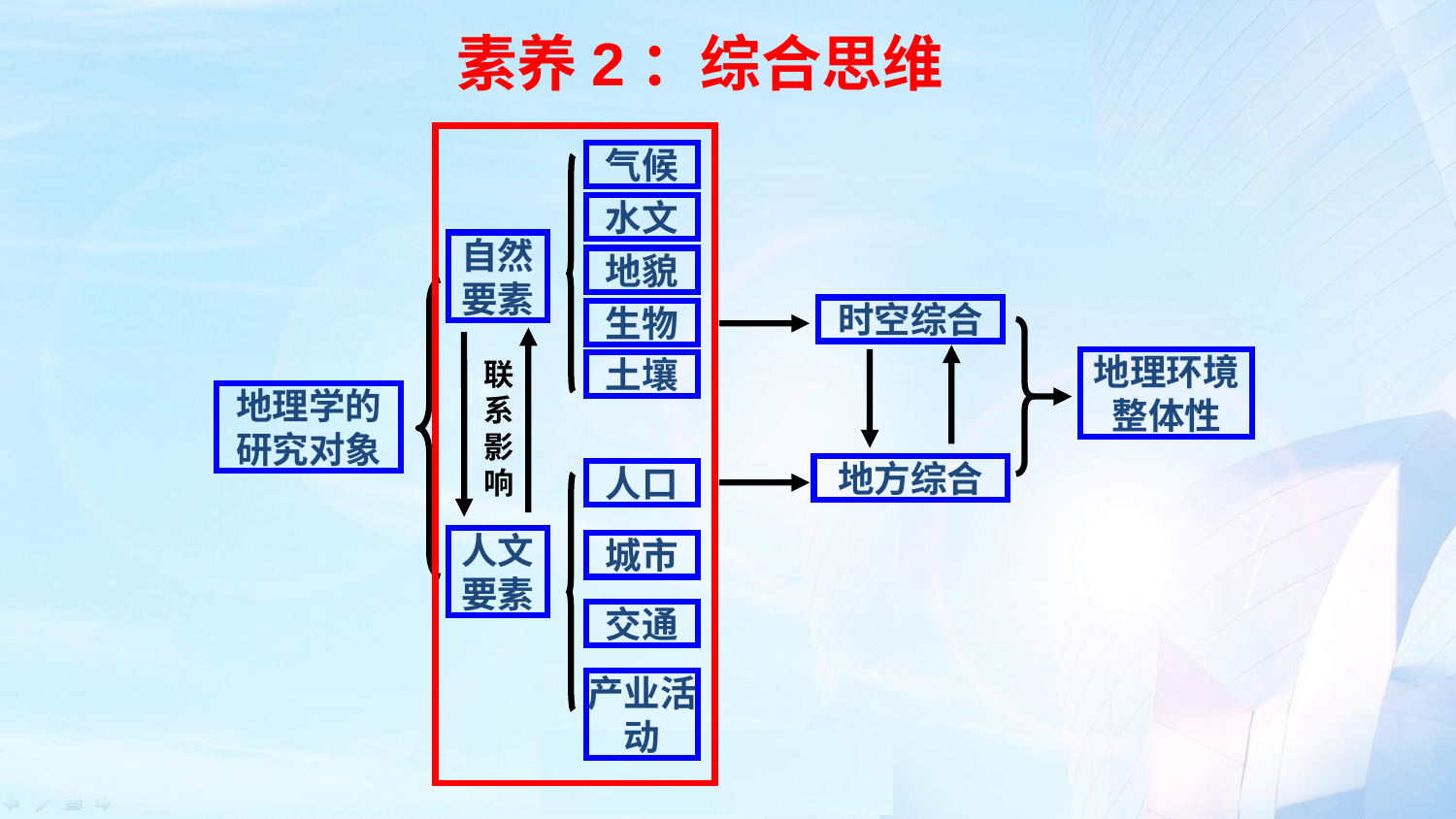

素养2：综合思维

气候

水文
自然要素
地貌

时空综合
生物

联系影响
地理环境
整体性

土壤
地理学的
研究对象

地方综合
人口

人文要素
城市
交通
产业活动